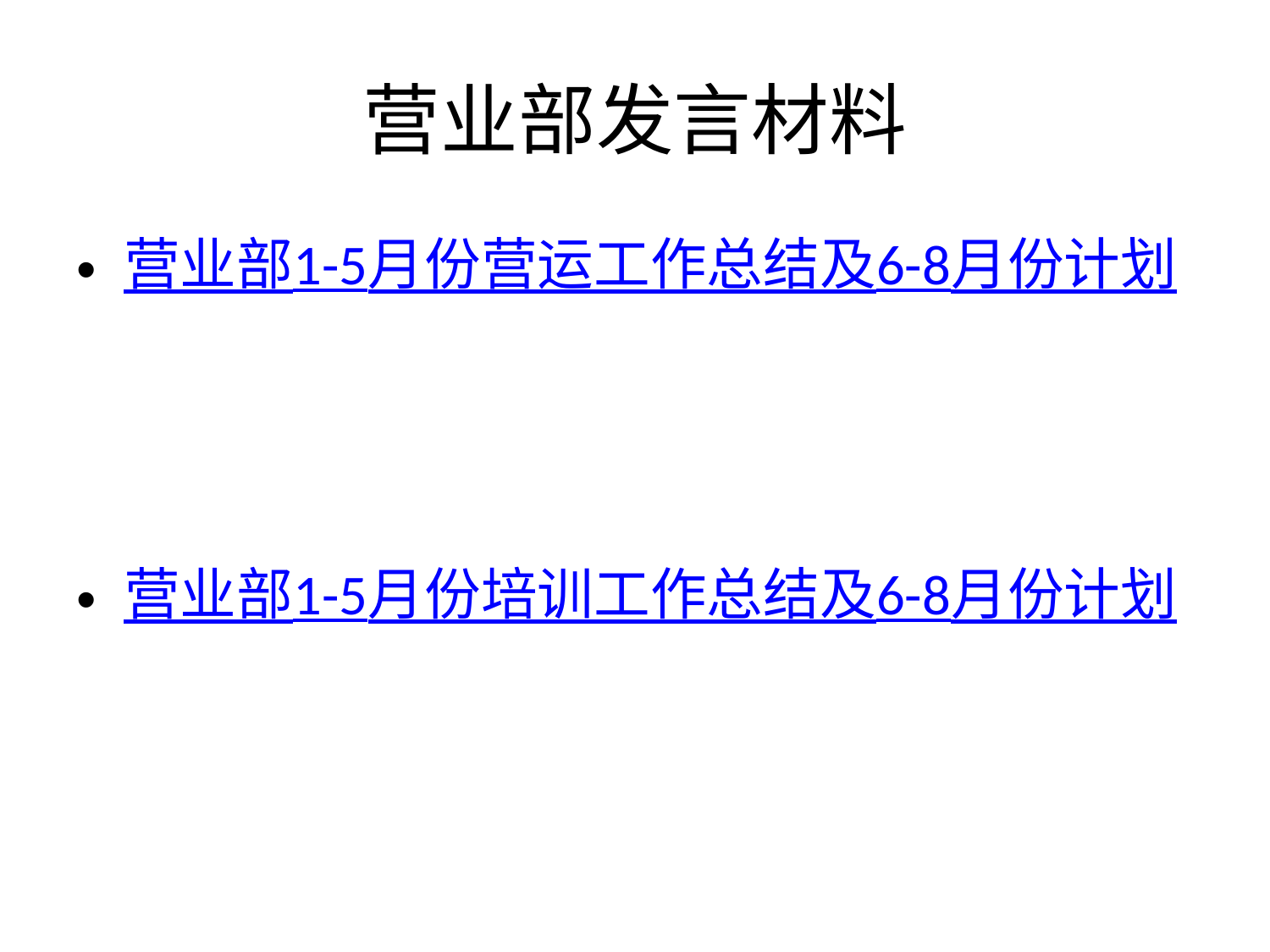

# 营业部发言材料
营业部1-5月份营运工作总结及6-8月份计划

营业部1-5月份培训工作总结及6-8月份计划